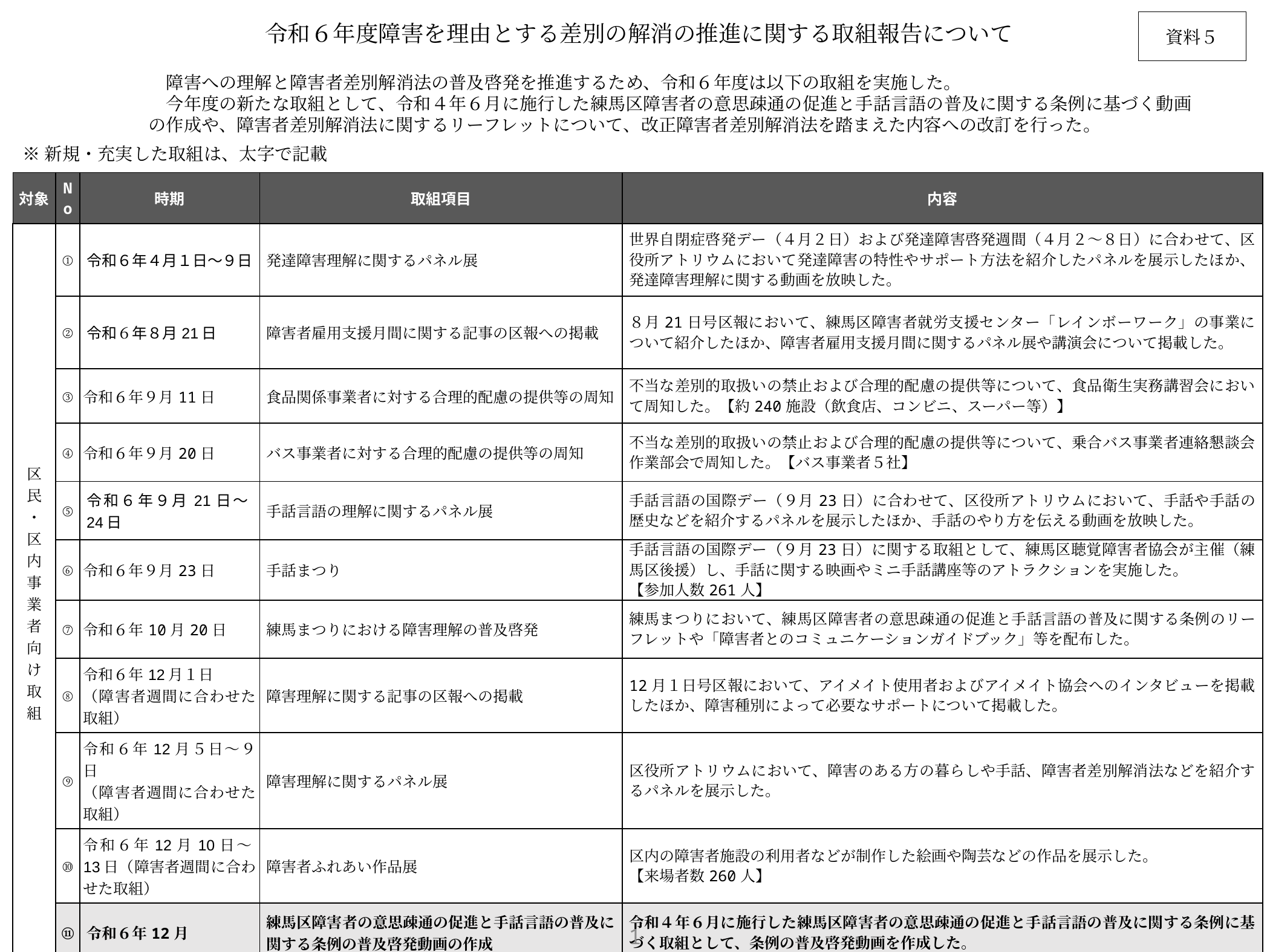

資料５
令和６年度障害を理由とする差別の解消の推進に関する取組報告について
　障害への理解と障害者差別解消法の普及啓発を推進するため、令和６年度は以下の取組を実施した。
　今年度の新たな取組として、令和４年６月に施行した練馬区障害者の意思疎通の促進と手話言語の普及に関する条例に基づく動画の作成や、障害者差別解消法に関するリーフレットについて、改正障害者差別解消法を踏まえた内容への改訂を行った。
※新規・充実した取組は、太字で記載
| 対象 | No | 時期 | 取組項目 | 内容 |
| --- | --- | --- | --- | --- |
| 区民・区内事業者向け取組 | ① | 令和６年４月１日～９日 | 発達障害理解に関するパネル展 | 世界自閉症啓発デー（４月２日）および発達障害啓発週間（４月２～８日）に合わせて、区役所アトリウムにおいて発達障害の特性やサポート方法を紹介したパネルを展示したほか、発達障害理解に関する動画を放映した。 |
|  | ② | 令和６年８月21日 | 障害者雇用支援月間に関する記事の区報への掲載 | ８月21日号区報において、練馬区障害者就労支援センター「レインボーワーク」の事業について紹介したほか、障害者雇用支援月間に関するパネル展や講演会について掲載した。 |
|  | ③ | 令和６年９月11日 | 食品関係事業者に対する合理的配慮の提供等の周知 | 不当な差別的取扱いの禁止および合理的配慮の提供等について、食品衛生実務講習会において周知した。【約240施設（飲食店、コンビニ、スーパー等）】 |
|  | ④ | 令和６年９月20日 | バス事業者に対する合理的配慮の提供等の周知 | 不当な差別的取扱いの禁止および合理的配慮の提供等について、乗合バス事業者連絡懇談会作業部会で周知した。【バス事業者５社】 |
|  | ⑤ | 令和６年９月21日～24日 | 手話言語の理解に関するパネル展 | 手話言語の国際デー（９月23日）に合わせて、区役所アトリウムにおいて、手話や手話の歴史などを紹介するパネルを展示したほか、手話のやり方を伝える動画を放映した。 |
|  | ⑥ | 令和６年９月23日 | 手話まつり | 手話言語の国際デー（９月23日）に関する取組として、練馬区聴覚障害者協会が主催（練馬区後援）し、手話に関する映画やミニ手話講座等のアトラクションを実施した。 【参加人数261人】 |
|  | ⑦ | 令和６年10月20日 | 練馬まつりにおける障害理解の普及啓発 | 練馬まつりにおいて、練馬区障害者の意思疎通の促進と手話言語の普及に関する条例のリーフレットや「障害者とのコミュニケーションガイドブック」等を配布した。 |
|  | ⑧ | 令和６年12月１日 （障害者週間に合わせた取組） | 障害理解に関する記事の区報への掲載 | 12月１日号区報において、アイメイト使用者およびアイメイト協会へのインタビューを掲載したほか、障害種別によって必要なサポートについて掲載した。 |
|  | ⑨ | 令和６年12月５日～９日 （障害者週間に合わせた取組） | 障害理解に関するパネル展 | 区役所アトリウムにおいて、障害のある方の暮らしや手話、障害者差別解消法などを紹介するパネルを展示した。 |
|  | ⑩ | 令和６年12月10日～13日（障害者週間に合わせた取組） | 障害者ふれあい作品展 | 区内の障害者施設の利用者などが制作した絵画や陶芸などの作品を展示した。 【来場者数260人】 |
|  | ⑪ | 令和６年12月 | 練馬区障害者の意思疎通の促進と手話言語の普及に関する条例の普及啓発動画の作成 | 令和４年６月に施行した練馬区障害者の意思疎通の促進と手話言語の普及に関する条例に基づく取組として、条例の普及啓発動画を作成した。 |
1